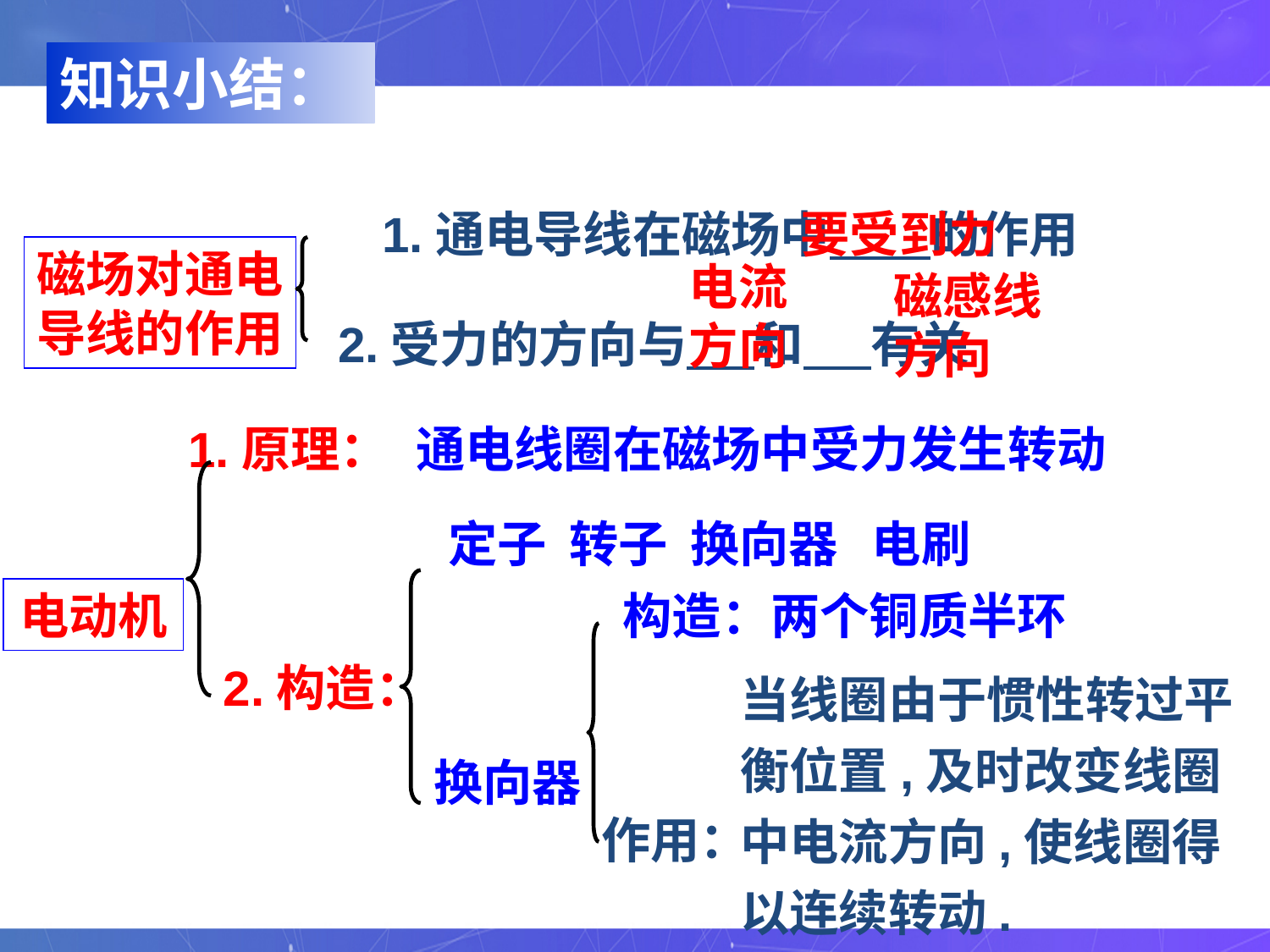

知识小结：
1.通电导线在磁场中         的作用
要受到力
磁场对通电
导线的作用

电流方向
磁感线方向
2.受力的方向与      和      有关
1.原理：
通电线圈在磁场中受力发生转动

定子  转子  换向器   电刷

电动机
构造：两个铜质半环

2.构造：
当线圈由于惯性转过平衡位置,及时改变线圈中电流方向,使线圈得以连续转动.
换向器
作用：